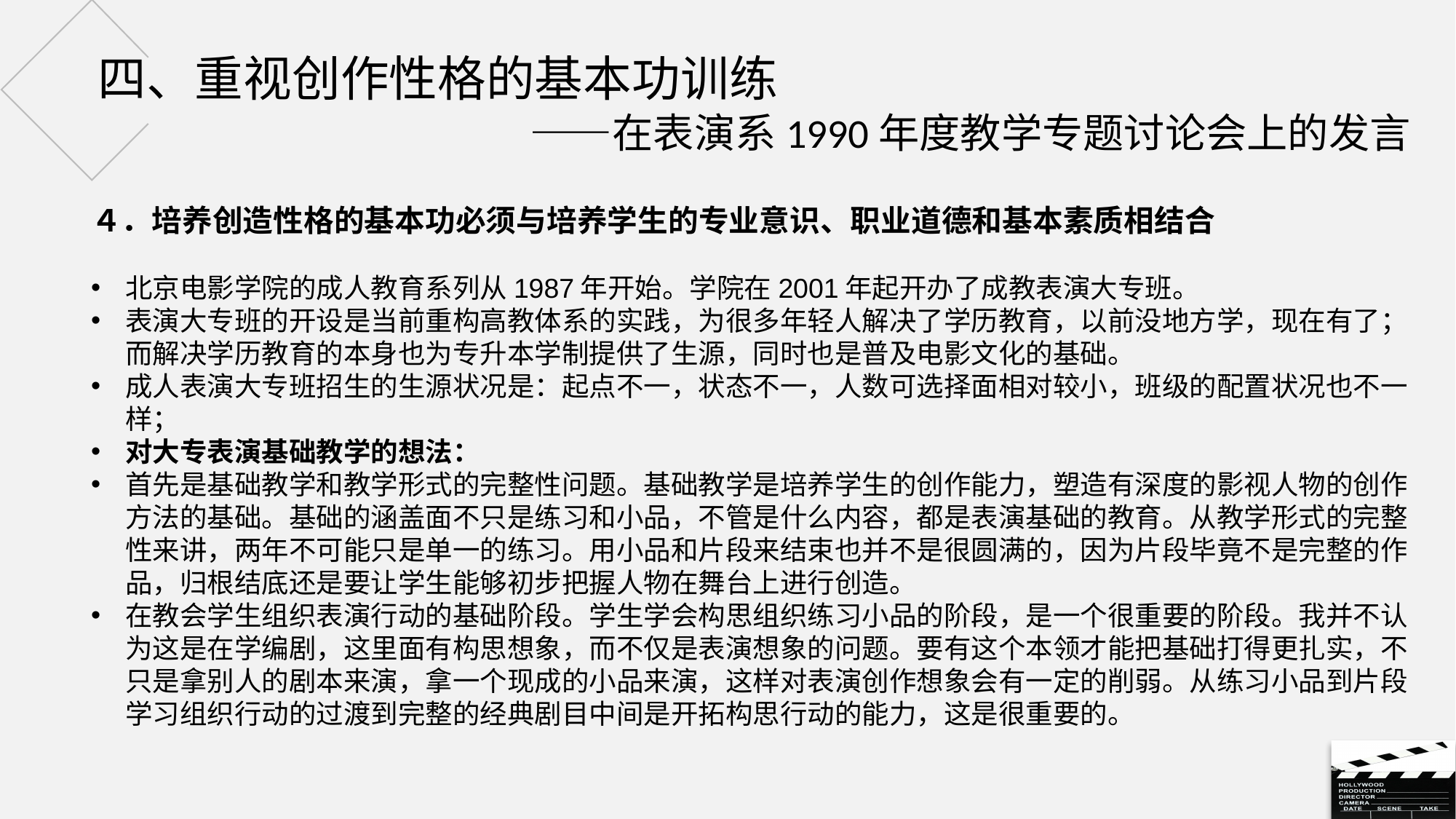

# 四、重视创作性格的基本功训练 ——在表演系1990年度教学专题讨论会上的发言
４．培养创造性格的基本功必须与培养学生的专业意识、职业道德和基本素质相结合

北京电影学院的成人教育系列从1987年开始。学院在2001年起开办了成教表演大专班。
表演大专班的开设是当前重构高教体系的实践，为很多年轻人解决了学历教育，以前没地方学，现在有了；而解决学历教育的本身也为专升本学制提供了生源，同时也是普及电影文化的基础。
成人表演大专班招生的生源状况是：起点不一，状态不一，人数可选择面相对较小，班级的配置状况也不一样；
对大专表演基础教学的想法：
首先是基础教学和教学形式的完整性问题。基础教学是培养学生的创作能力，塑造有深度的影视人物的创作方法的基础。基础的涵盖面不只是练习和小品，不管是什么内容，都是表演基础的教育。从教学形式的完整性来讲，两年不可能只是单一的练习。用小品和片段来结束也并不是很圆满的，因为片段毕竟不是完整的作品，归根结底还是要让学生能够初步把握人物在舞台上进行创造。
在教会学生组织表演行动的基础阶段。学生学会构思组织练习小品的阶段，是一个很重要的阶段。我并不认为这是在学编剧，这里面有构思想象，而不仅是表演想象的问题。要有这个本领才能把基础打得更扎实，不只是拿别人的剧本来演，拿一个现成的小品来演，这样对表演创作想象会有一定的削弱。从练习小品到片段学习组织行动的过渡到完整的经典剧目中间是开拓构思行动的能力，这是很重要的。